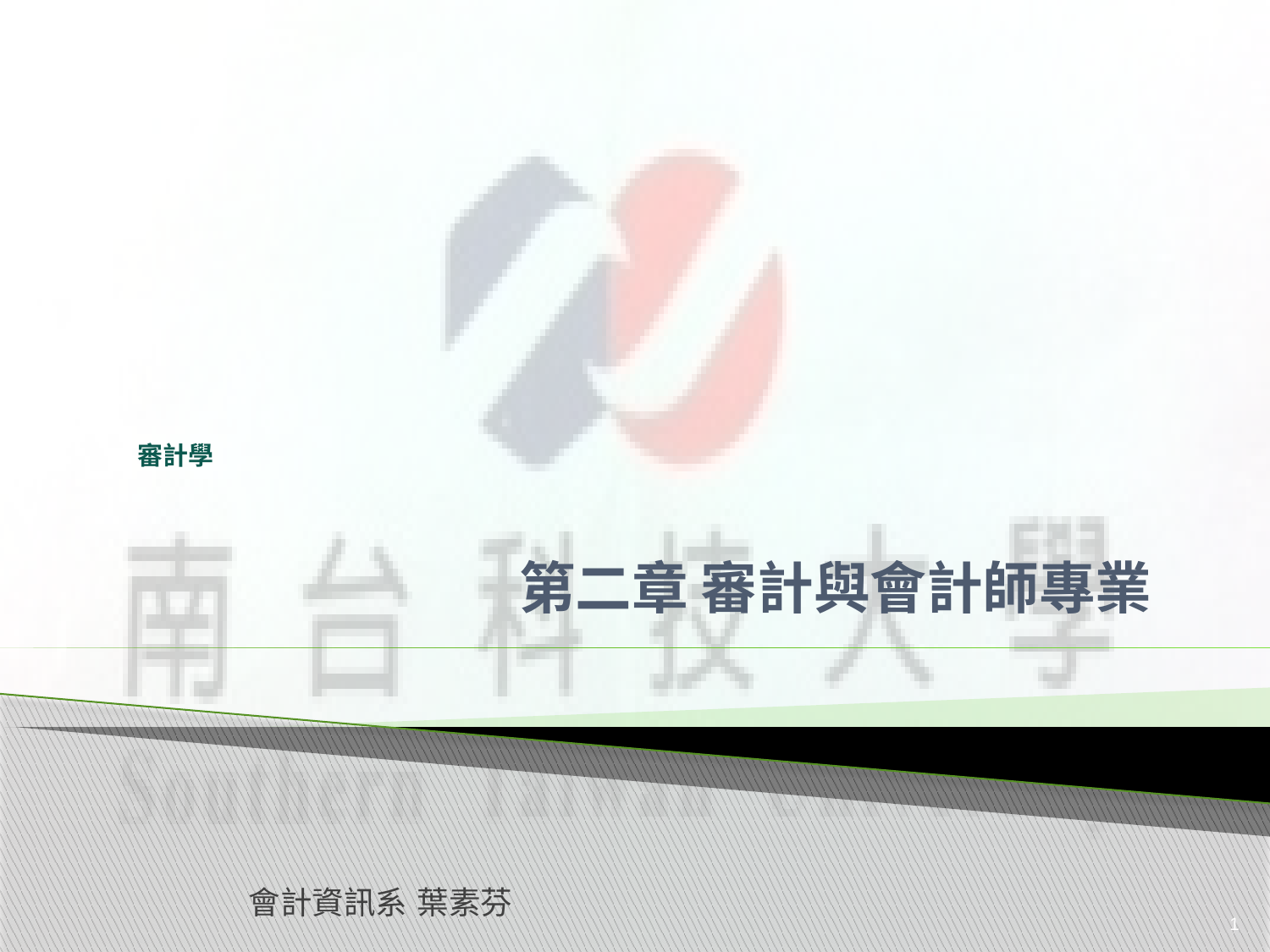

# 審計學
第二章 審計與會計師專業
會計資訊系 葉素芬
1